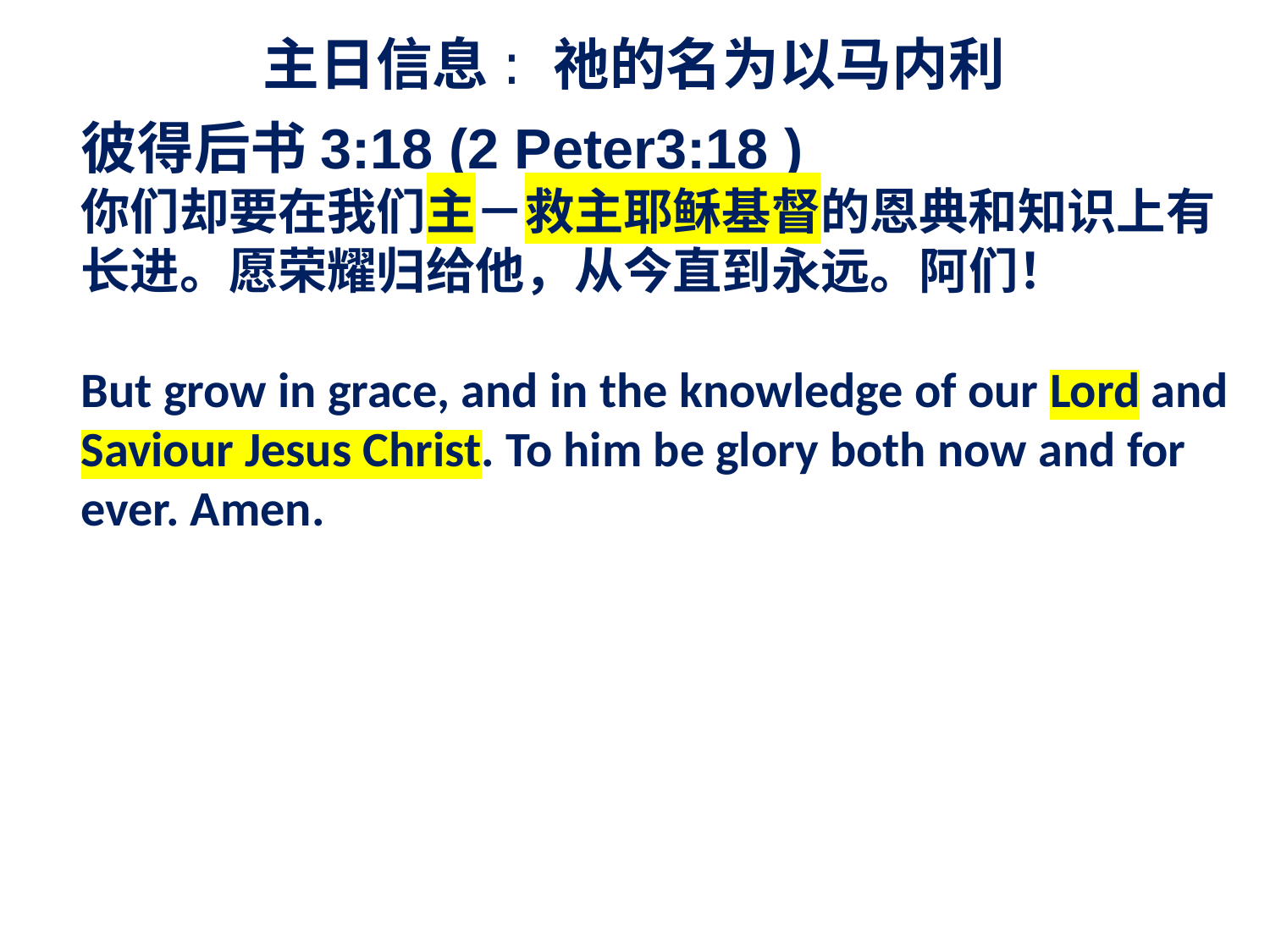

主日信息: 祂的名为以马内利

彼得后书3:18 (2 Peter3:18 )
你们却要在我们主－救主耶稣基督的恩典和知识上有长进。愿荣耀归给他，从今直到永远。阿们！

But grow in grace, and in the knowledge of our Lord and Saviour Jesus Christ. To him be glory both now and for ever. Amen.